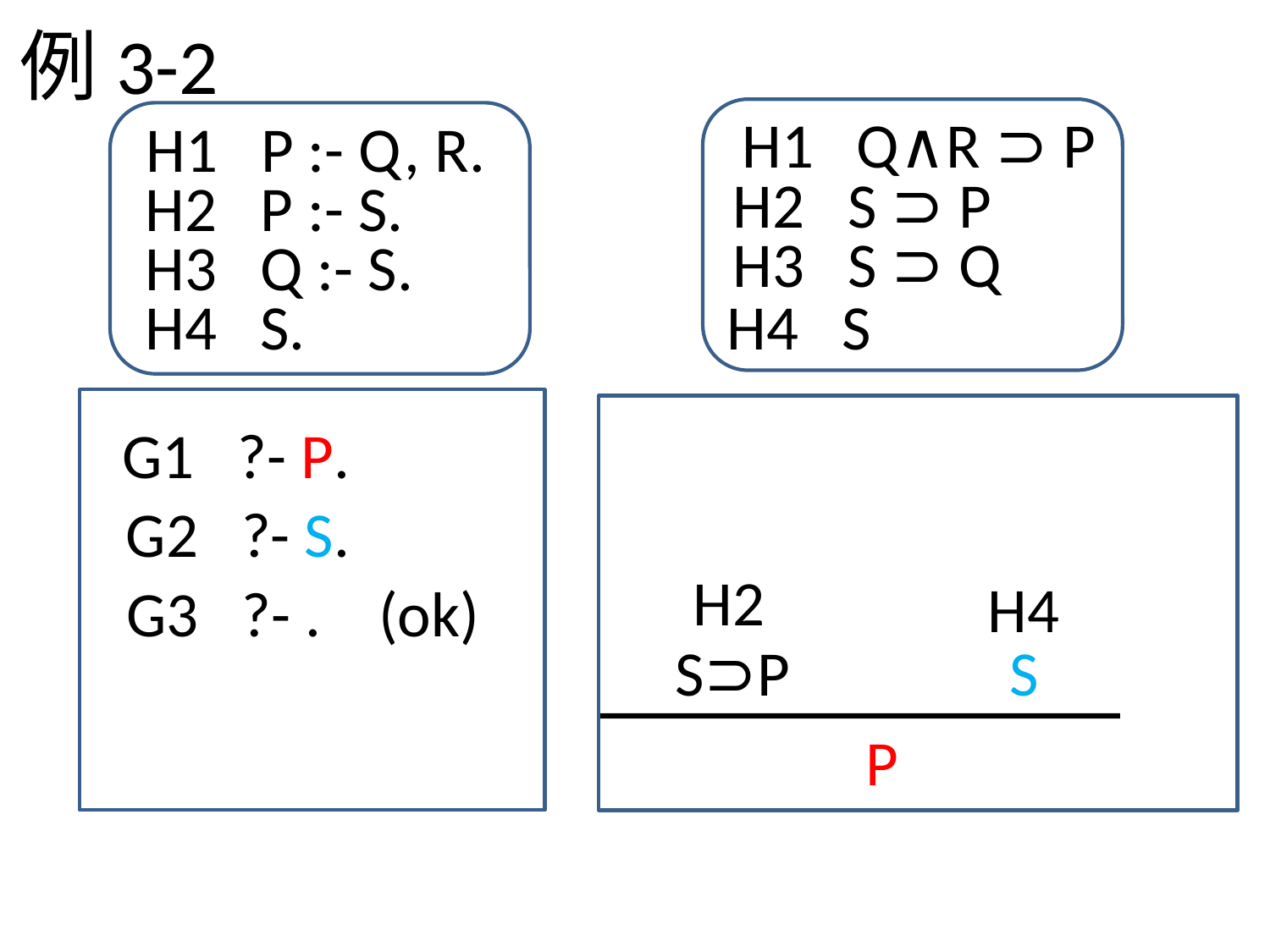

# 例3-2
H1   Q∧R ⊃ P

H1   P :- Q, R.
H2   S ⊃ P
H2   P :- S.
H3   S ⊃ Q
H3   Q :- S.
H4   S.
H4   S

G1   ?- P.
G2   ?- S.
H2
H4
G3   ?- .    (ok)
S
    S⊃P
P